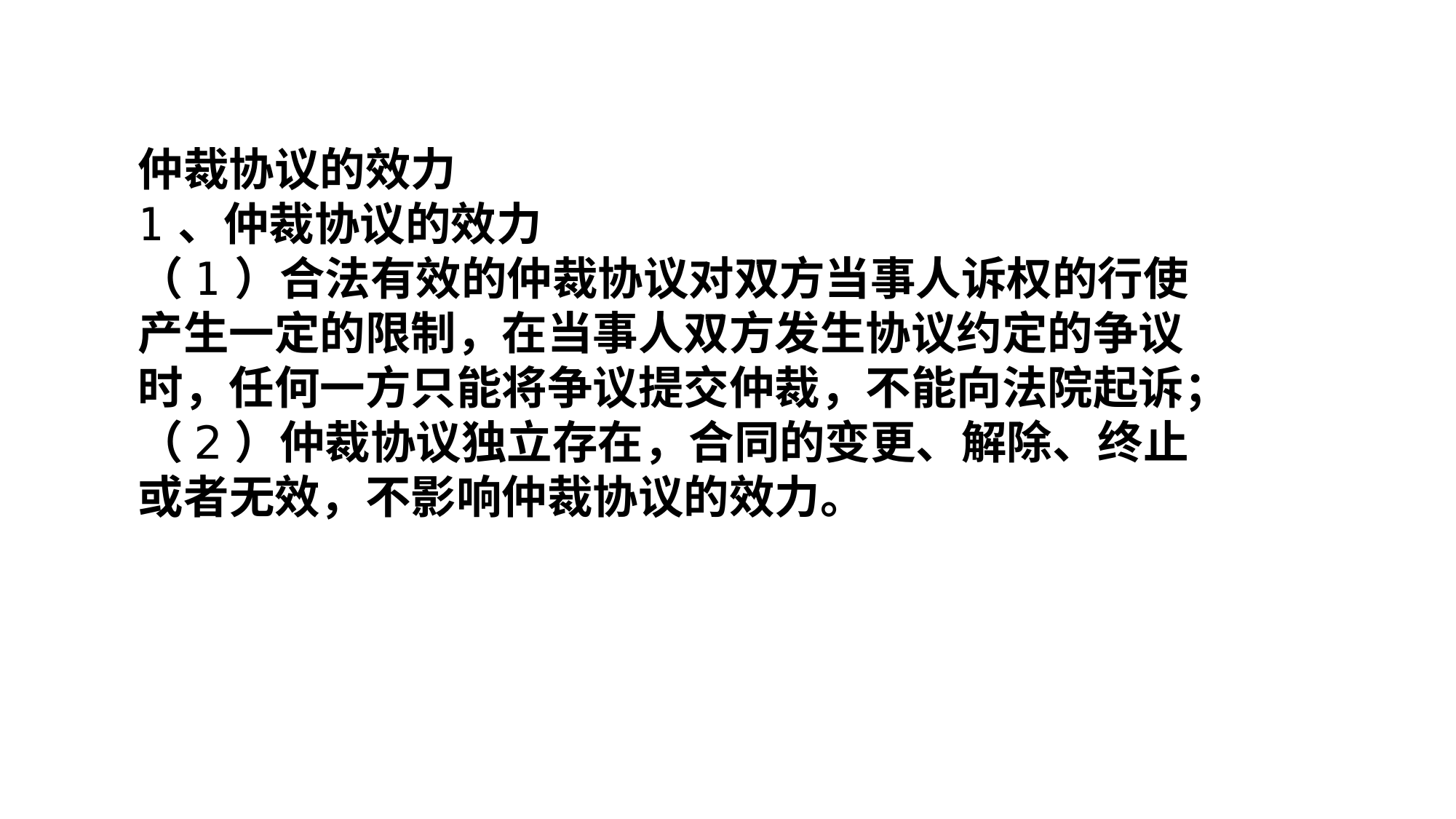

仲裁协议的效力
1、仲裁协议的效力
（1）合法有效的仲裁协议对双方当事人诉权的行使产生一定的限制，在当事人双方发生协议约定的争议时，任何一方只能将争议提交仲裁，不能向法院起诉；
（2）仲裁协议独立存在，合同的变更、解除、终止或者无效，不影响仲裁协议的效力。